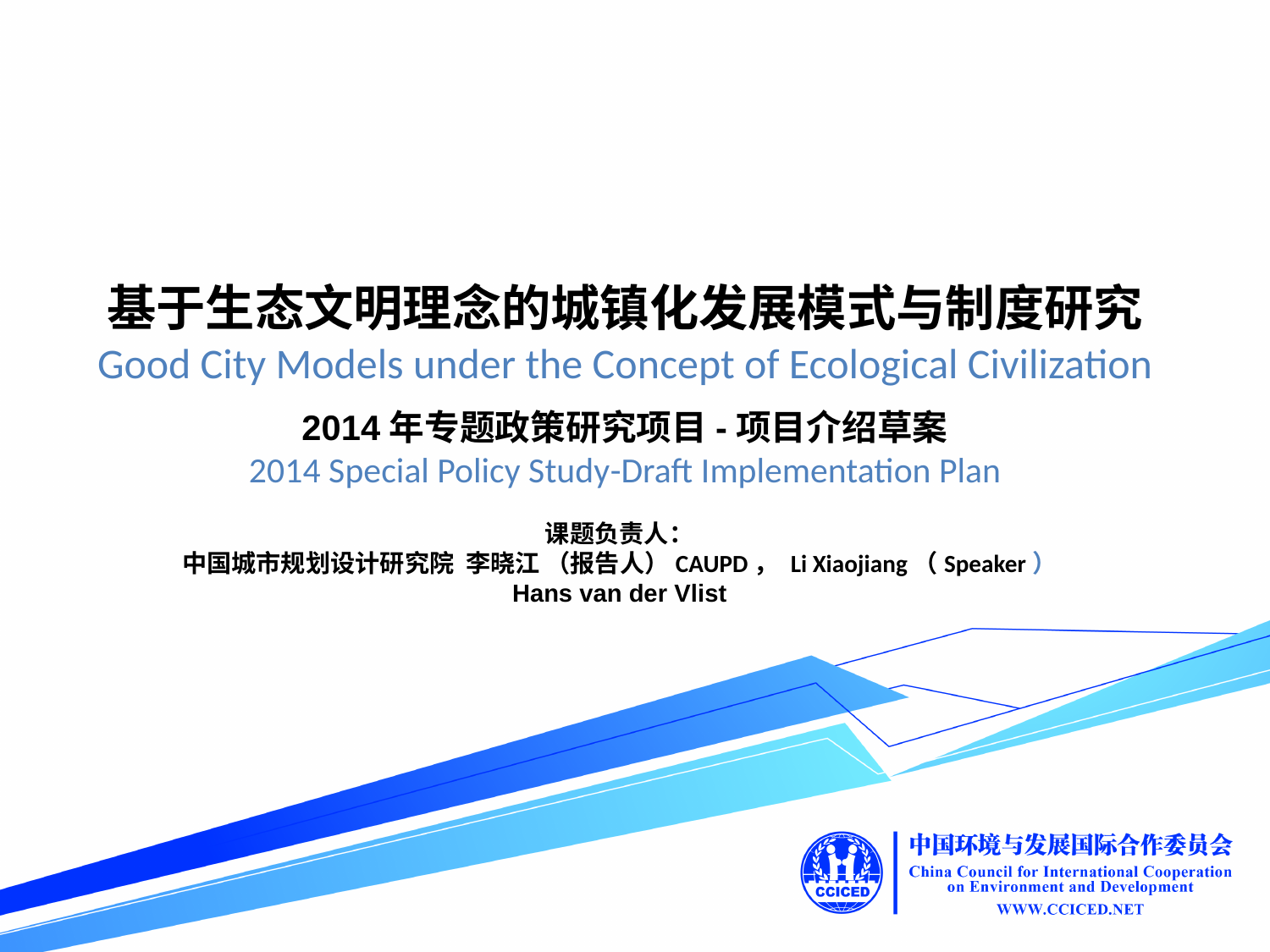

基于生态文明理念的城镇化发展模式与制度研究
Good City Models under the Concept of Ecological Civilization

2014年专题政策研究项目-项目介绍草案
2014 Special Policy Study-Draft Implementation Plan

课题负责人：
中国城市规划设计研究院  李晓江 （报告人）CAUPD， Li Xiaojiang（Speaker）
Hans van der Vlist